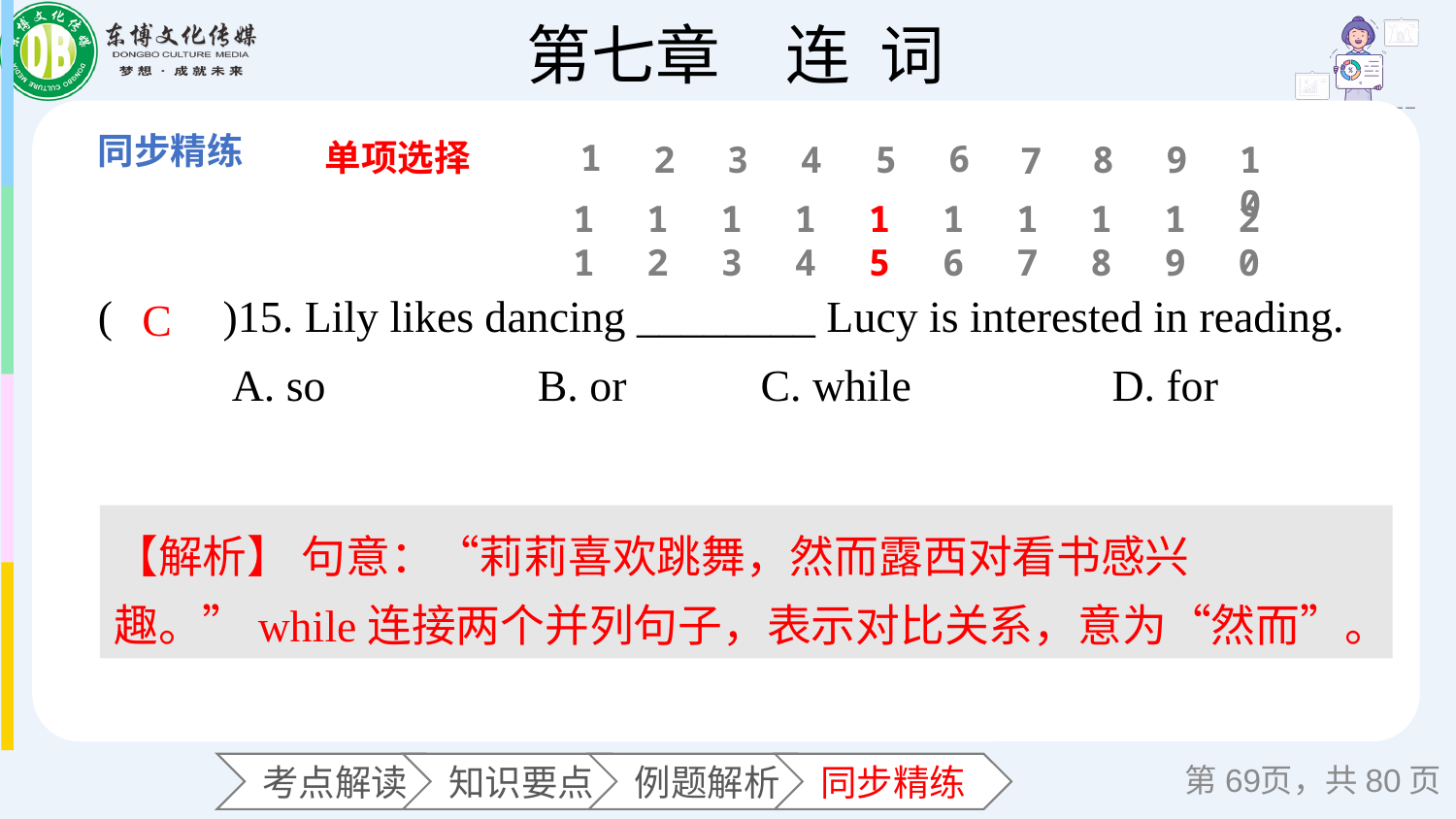

单项选择
1
6
2
3
4
5
8
9
10
7
11
12
13
14
15
16
17
18
19
20
(　　)15. Lily likes dancing ________ Lucy is interested in reading.
            A. so                   B. or            C. while                  D. for
C
【解析】 句意：“莉莉喜欢跳舞，然而露西对看书感兴趣。”while连接两个并列句子，表示对比关系，意为“然而”。
第69页，共80页